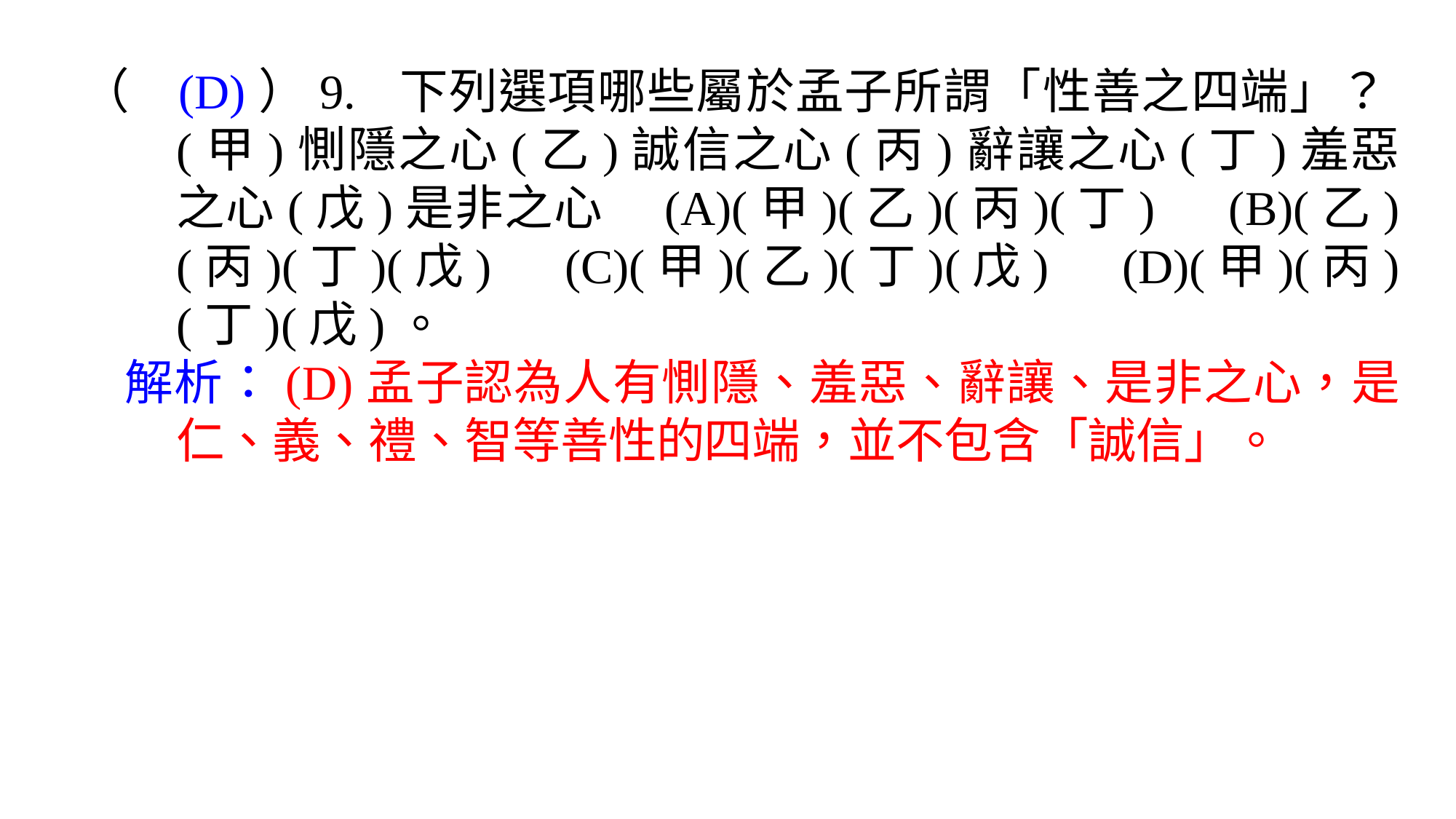

（	(D)）9.	下列選項哪些屬於孟子所謂「性善之四端」？(甲)惻隱之心(乙)誠信之心(丙)辭讓之心(丁)羞惡之心(戊)是非之心　(A)(甲)(乙)(丙)(丁)　(B)(乙)(丙)(丁)(戊)　(C)(甲)(乙)(丁)(戊)　(D)(甲)(丙)(丁)(戊)。
解析：(D)孟子認為人有惻隱、羞惡、辭讓、是非之心，是仁、義、禮、智等善性的四端，並不包含「誠信」。